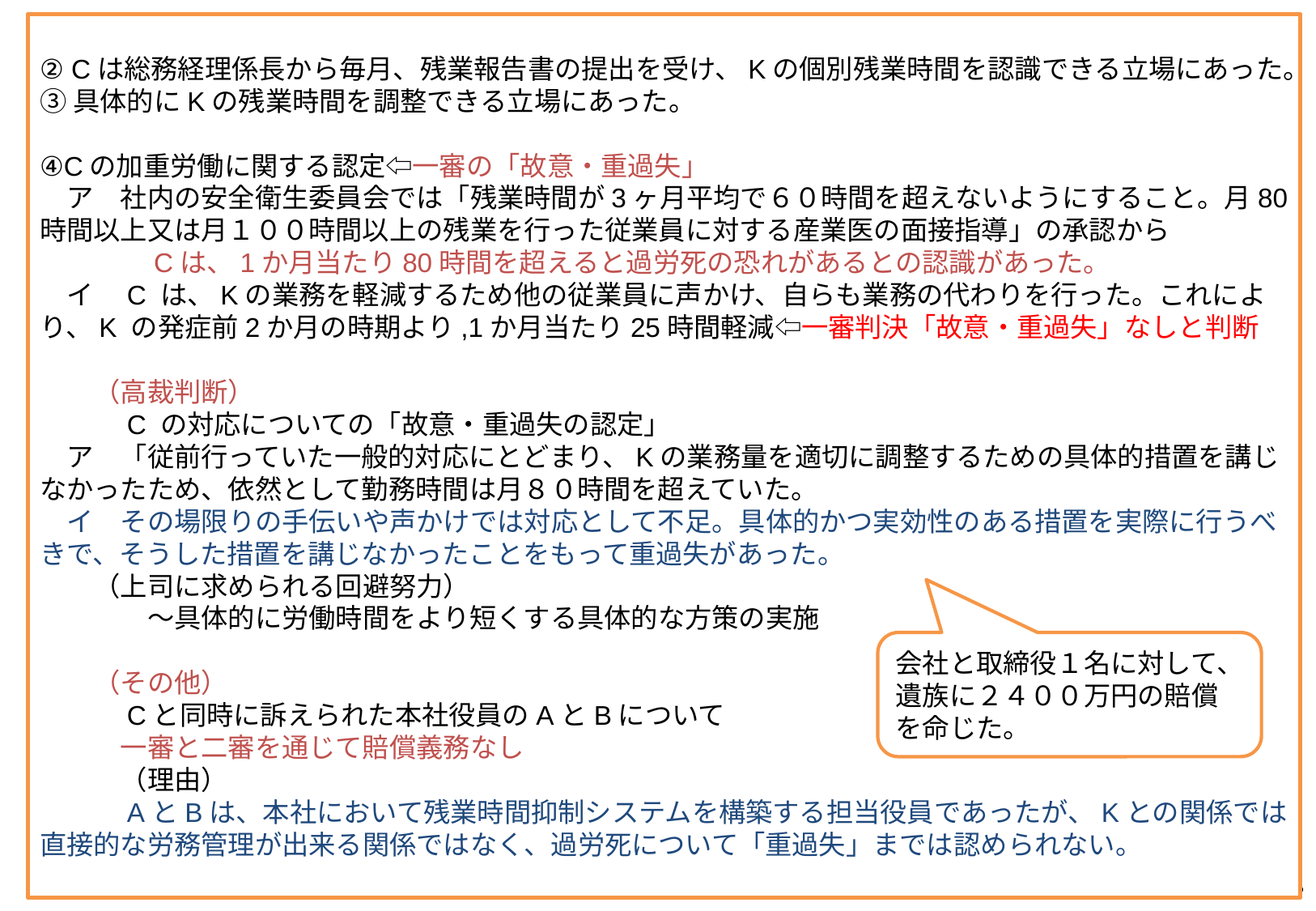

② Cは総務経理係長から毎月、残業報告書の提出を受け、Kの個別残業時間を認識できる立場にあった。
③具体的にKの残業時間を調整できる立場にあった。

④Cの加重労働に関する認定⇦一審の「故意・重過失」
　ア　社内の安全衛生委員会では「残業時間が3ヶ月平均で６０時間を超えないようにすること。月80時間以上又は月１００時間以上の残業を行った従業員に対する産業医の面接指導」の承認から
　　　　Cは、1か月当たり80時間を超えると過労死の恐れがあるとの認識があった。
　イ　C は、Kの業務を軽減するため他の従業員に声かけ、自らも業務の代わりを行った。これにより、K の発症前2か月の時期より,1か月当たり25時間軽減⇦一審判決「故意・重過失」なしと判断

　　（高裁判断）
　　　C の対応についての「故意・重過失の認定」
　ア　「従前行っていた一般的対応にとどまり、Kの業務量を適切に調整するための具体的措置を講じなかったため、依然として勤務時間は月８０時間を超えていた。
　イ　その場限りの手伝いや声かけでは対応として不足。具体的かつ実効性のある措置を実際に行うべきで、そうした措置を講じなかったことをもって重過失があった。
　　（上司に求められる回避努力）
　　　　～具体的に労働時間をより短くする具体的な方策の実施

　　（その他）
　　　Cと同時に訴えられた本社役員のAとBについて
　　　一審と二審を通じて賠償義務なし
　　　（理由）
　　　AとBは、本社において残業時間抑制システムを構築する担当役員であったが、Kとの関係では直接的な労務管理が出来る関係ではなく、過労死について「重過失」までは認められない。
会社と取締役１名に対して､遺族に２４００万円の賠償を命じた。
6